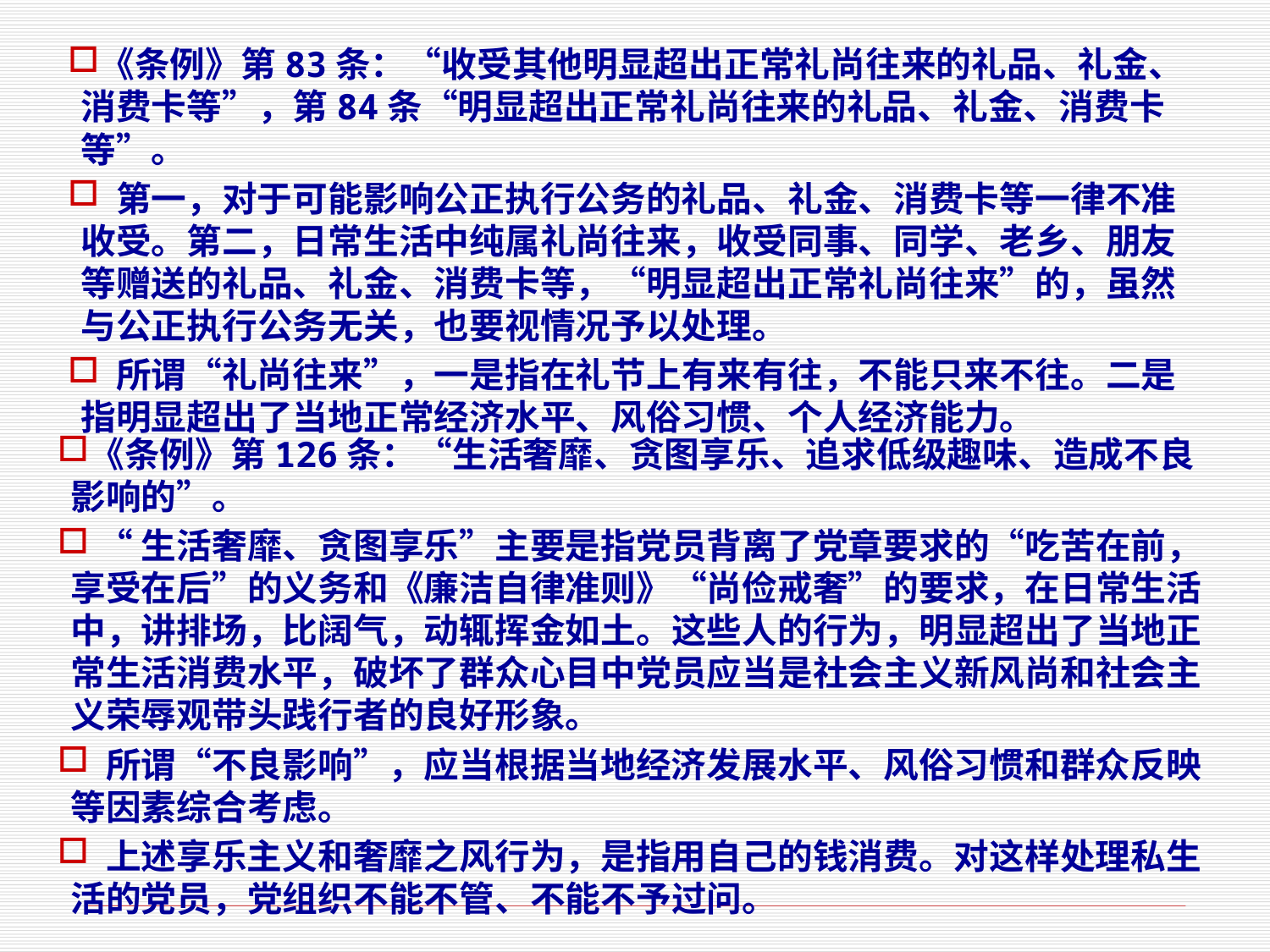

《条例》第83条：“收受其他明显超出正常礼尚往来的礼品、礼金、消费卡等”，第84条“明显超出正常礼尚往来的礼品、礼金、消费卡等”。
 第一，对于可能影响公正执行公务的礼品、礼金、消费卡等一律不准收受。第二，日常生活中纯属礼尚往来，收受同事、同学、老乡、朋友等赠送的礼品、礼金、消费卡等，“明显超出正常礼尚往来”的，虽然与公正执行公务无关，也要视情况予以处理。
 所谓“礼尚往来”，一是指在礼节上有来有往，不能只来不往。二是指明显超出了当地正常经济水平、风俗习惯、个人经济能力。
《条例》第126条：“生活奢靡、贪图享乐、追求低级趣味、造成不良影响的”。
 “生活奢靡、贪图享乐”主要是指党员背离了党章要求的“吃苦在前，享受在后”的义务和《廉洁自律准则》“尚俭戒奢”的要求，在日常生活中，讲排场，比阔气，动辄挥金如土。这些人的行为，明显超出了当地正常生活消费水平，破坏了群众心目中党员应当是社会主义新风尚和社会主义荣辱观带头践行者的良好形象。
 所谓“不良影响”，应当根据当地经济发展水平、风俗习惯和群众反映等因素综合考虑。
 上述享乐主义和奢靡之风行为，是指用自己的钱消费。对这样处理私生活的党员，党组织不能不管、不能不予过问。